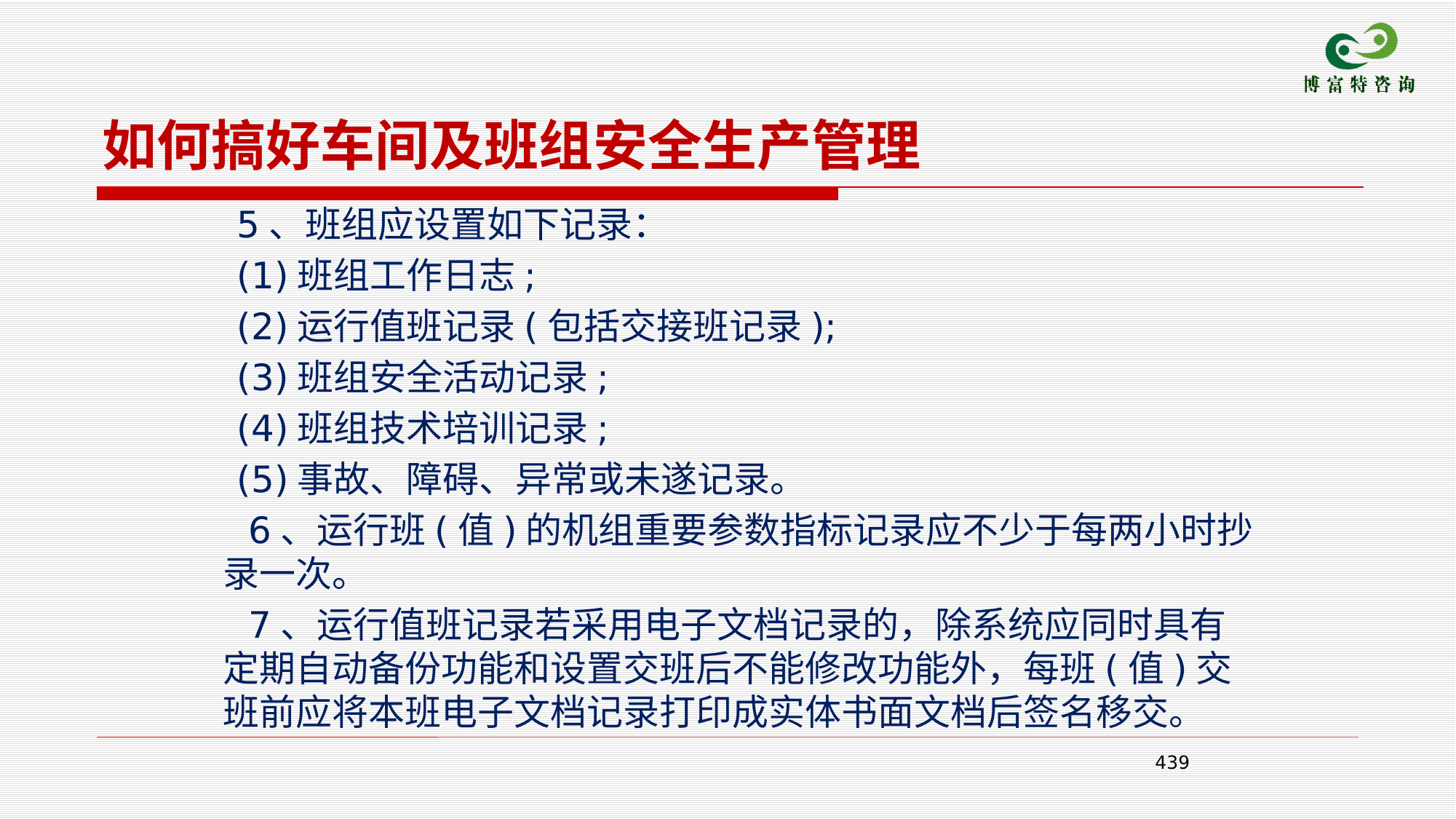

如何搞好车间及班组安全生产管理
      5、班组应设置如下记录：
      (1)班组工作日志;
      (2)运行值班记录(包括交接班记录);
      (3)班组安全活动记录;
      (4)班组技术培训记录;
      (5)事故、障碍、异常或未遂记录。
       6、运行班(值)的机组重要参数指标记录应不少于每两小时抄录一次。
       7、运行值班记录若采用电子文档记录的，除系统应同时具有定期自动备份功能和设置交班后不能修改功能外，每班(值)交班前应将本班电子文档记录打印成实体书面文档后签名移交。

439